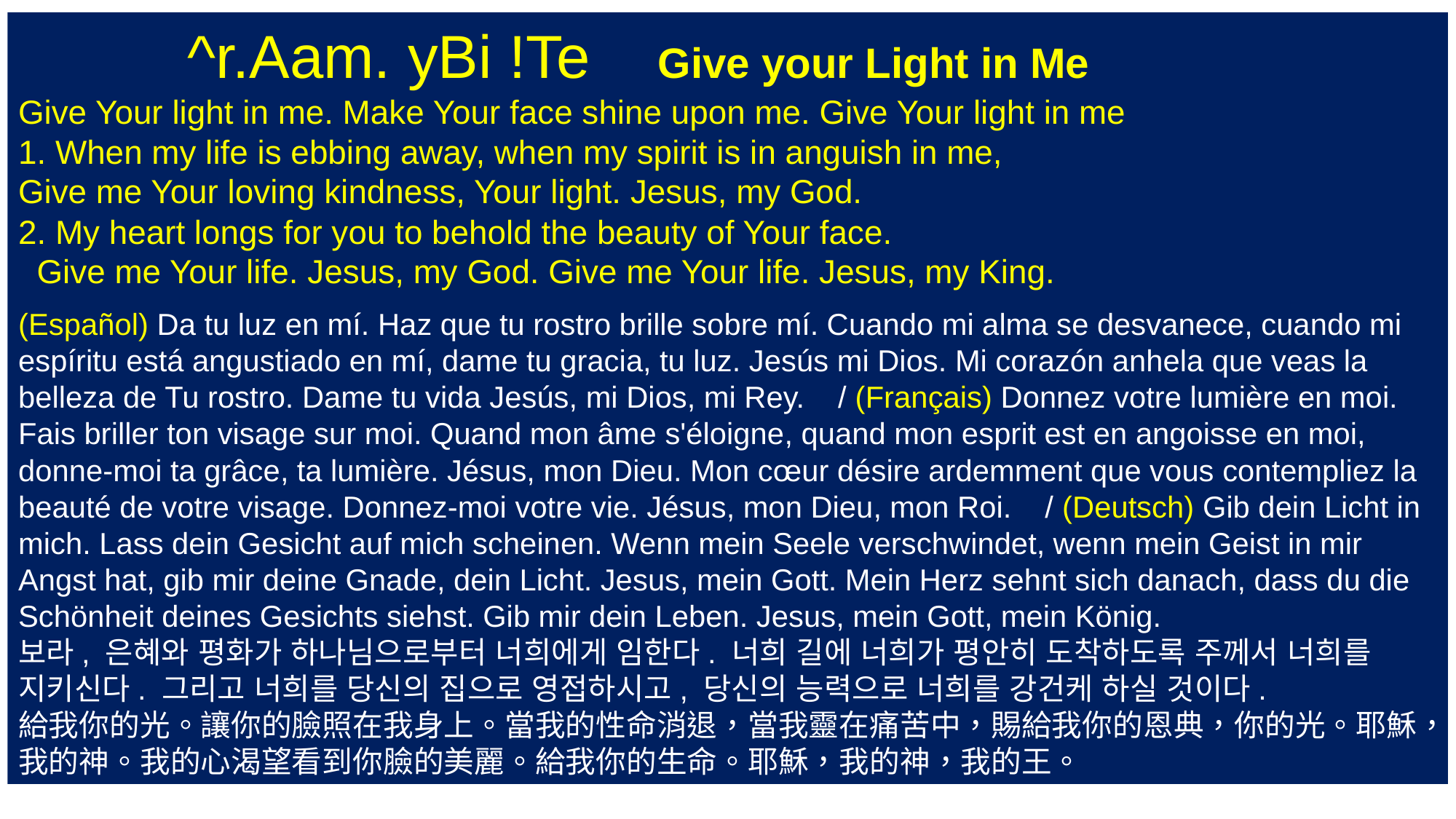

^r.Aam. yBi !Te    Give your Light in Me
Give Your light in me. Make Your face shine upon me. Give Your light in me
1. When my life is ebbing away, when my spirit is in anguish in me,
Give me Your loving kindness, Your light. Jesus, my God.
2. My heart longs for you to behold the beauty of Your face.
  Give me Your life. Jesus, my God. Give me Your life. Jesus, my King.

(Español) Da tu luz en mí. Haz que tu rostro brille sobre mí. Cuando mi alma se desvanece, cuando mi espíritu está angustiado en mí, dame tu gracia, tu luz. Jesús mi Dios. Mi corazón anhela que veas la belleza de Tu rostro. Dame tu vida Jesús, mi Dios, mi Rey.    / (Français) Donnez votre lumière en moi. Fais briller ton visage sur moi. Quand mon âme s'éloigne, quand mon esprit est en angoisse en moi, donne-moi ta grâce, ta lumière. Jésus, mon Dieu. Mon cœur désire ardemment que vous contempliez la beauté de votre visage. Donnez-moi votre vie. Jésus, mon Dieu, mon Roi.    / (Deutsch) Gib dein Licht in mich. Lass dein Gesicht auf mich scheinen. Wenn mein Seele verschwindet, wenn mein Geist in mir Angst hat, gib mir deine Gnade, dein Licht. Jesus, mein Gott. Mein Herz sehnt sich danach, dass du die Schönheit deines Gesichts siehst. Gib mir dein Leben. Jesus, mein Gott, mein König.
보라, 은혜와 평화가 하나님으로부터 너희에게 임한다. 너희 길에 너희가 평안히 도착하도록 주께서 너희를 지키신다. 그리고 너희를 당신의 집으로 영접하시고, 당신의 능력으로 너희를 강건케 하실 것이다.
給我你的光。讓你的臉照在我身上。當我的性命消退，當我靈在痛苦中，賜給我你的恩典，你的光。耶穌，我的神。我的心渴望看到你臉的美麗。給我你的生命。耶穌，我的神，我的王。